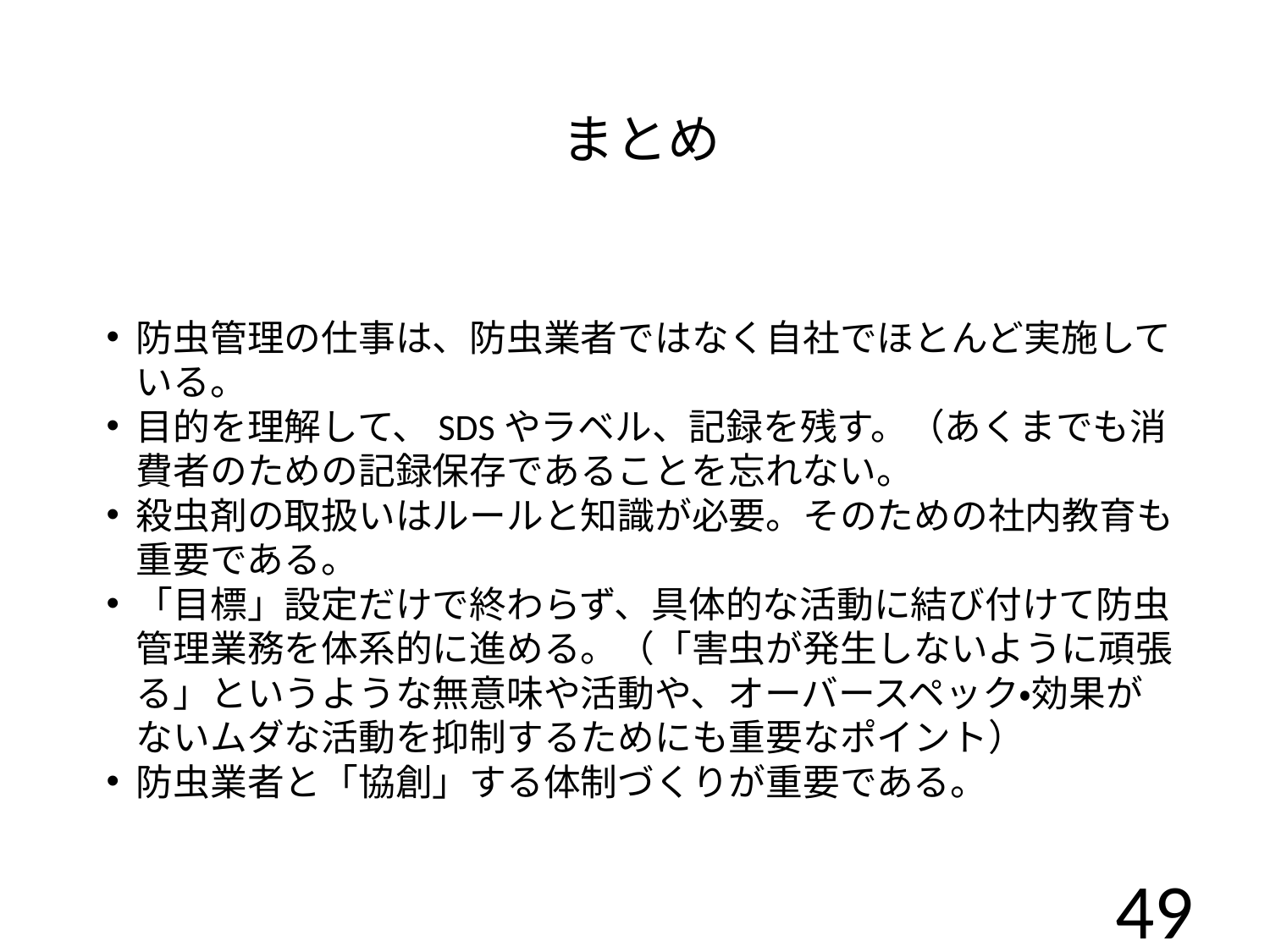

# まとめ
防虫管理の仕事は、防虫業者ではなく自社でほとんど実施している。
目的を理解して、SDSやラベル、記録を残す。（あくまでも消費者のための記録保存であることを忘れない。
殺虫剤の取扱いはルールと知識が必要。そのための社内教育も重要である。
「目標」設定だけで終わらず、具体的な活動に結び付けて防虫管理業務を体系的に進める。（「害虫が発生しないように頑張る」というような無意味や活動や、オーバースペック・効果がないムダな活動を抑制するためにも重要なポイント）
防虫業者と「協創」する体制づくりが重要である。
49